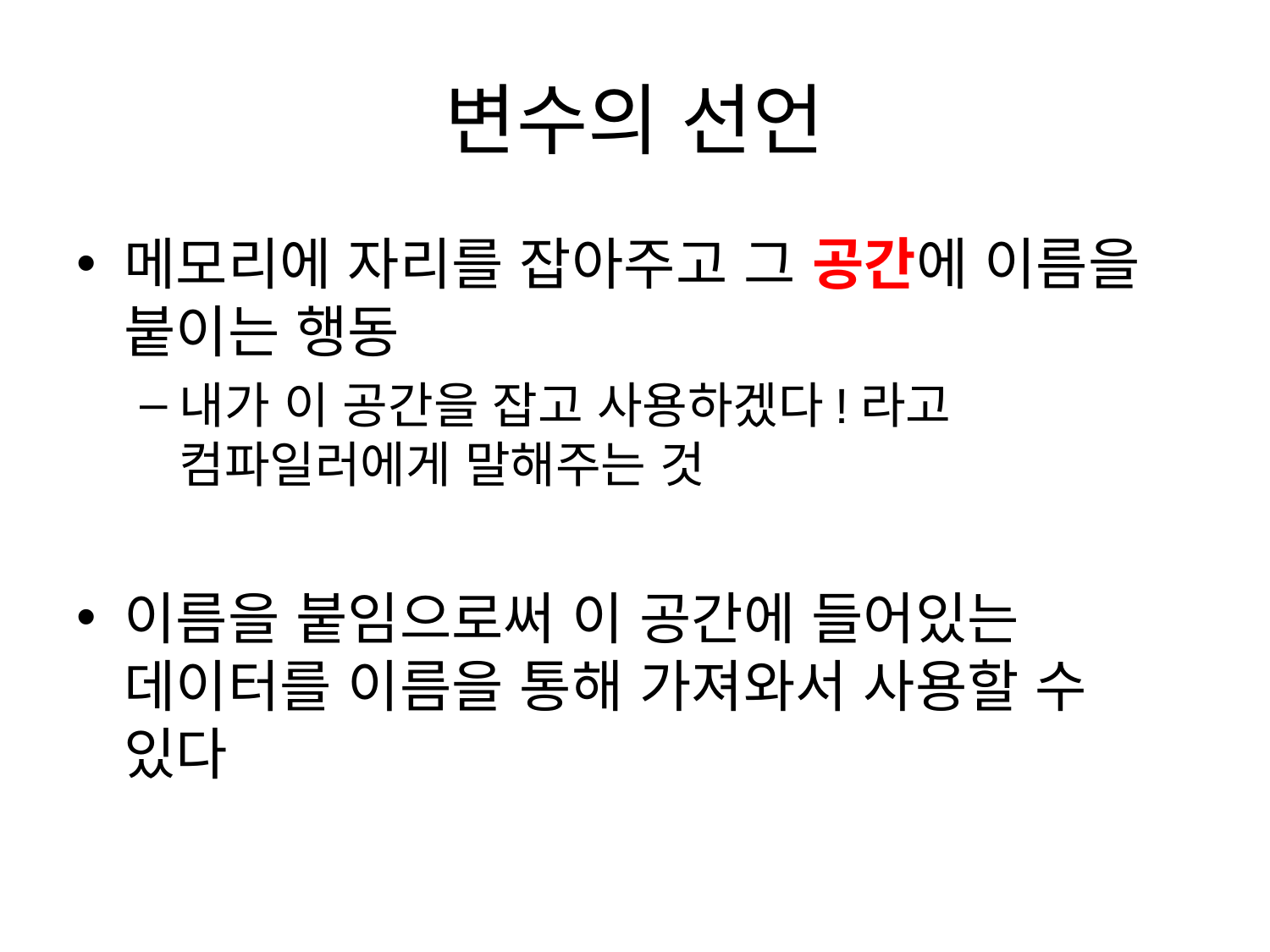

# 변수의 선언
메모리에 자리를 잡아주고 그 공간에 이름을 붙이는 행동
내가 이 공간을 잡고 사용하겠다!라고 컴파일러에게 말해주는 것

이름을 붙임으로써 이 공간에 들어있는  데이터를 이름을 통해 가져와서 사용할 수 있다